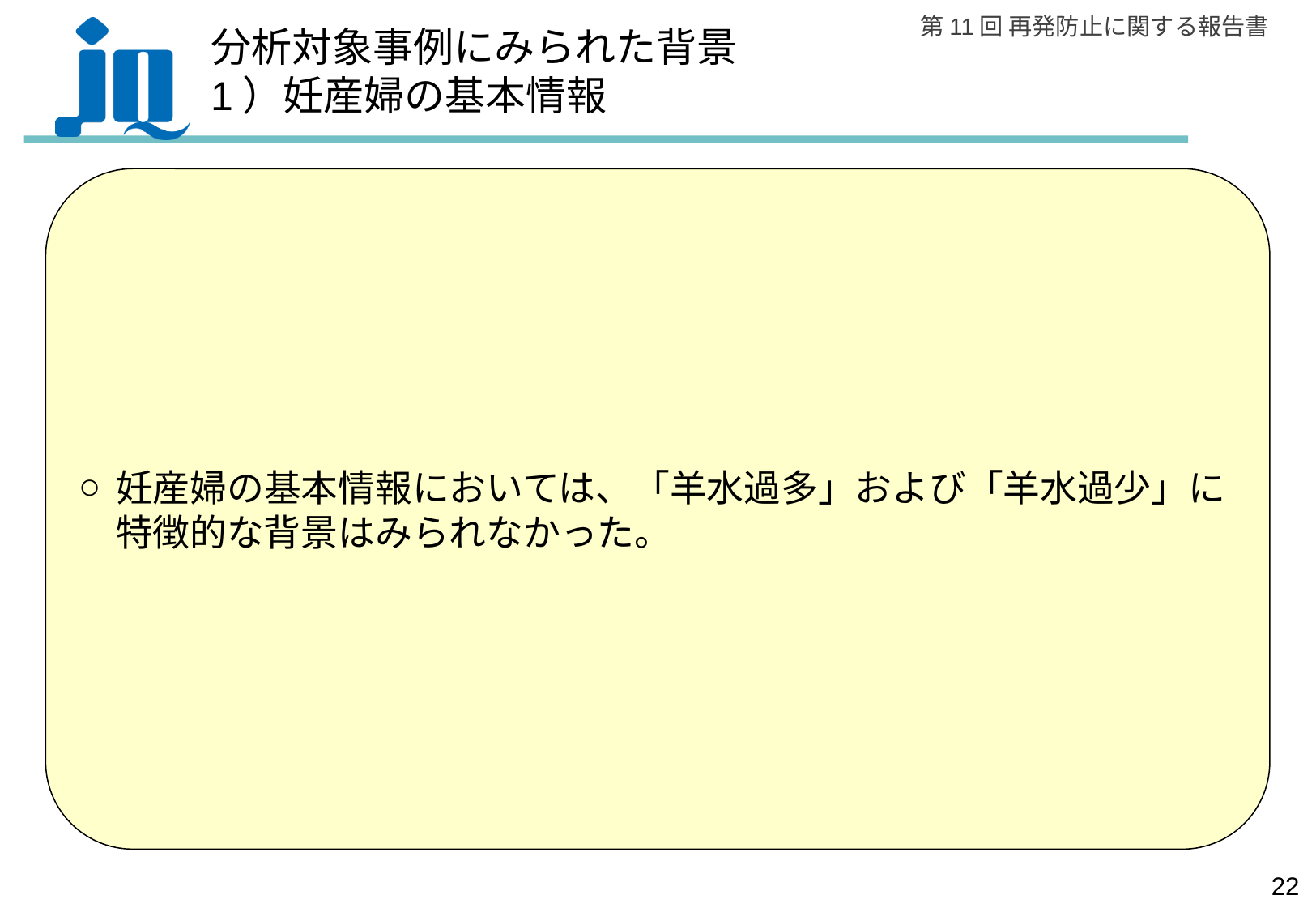

分析対象事例にみられた背景
1）妊産婦の基本情報
妊産婦の基本情報においては、「羊水過多」および「羊水過少」に特徴的な背景はみられなかった。
22